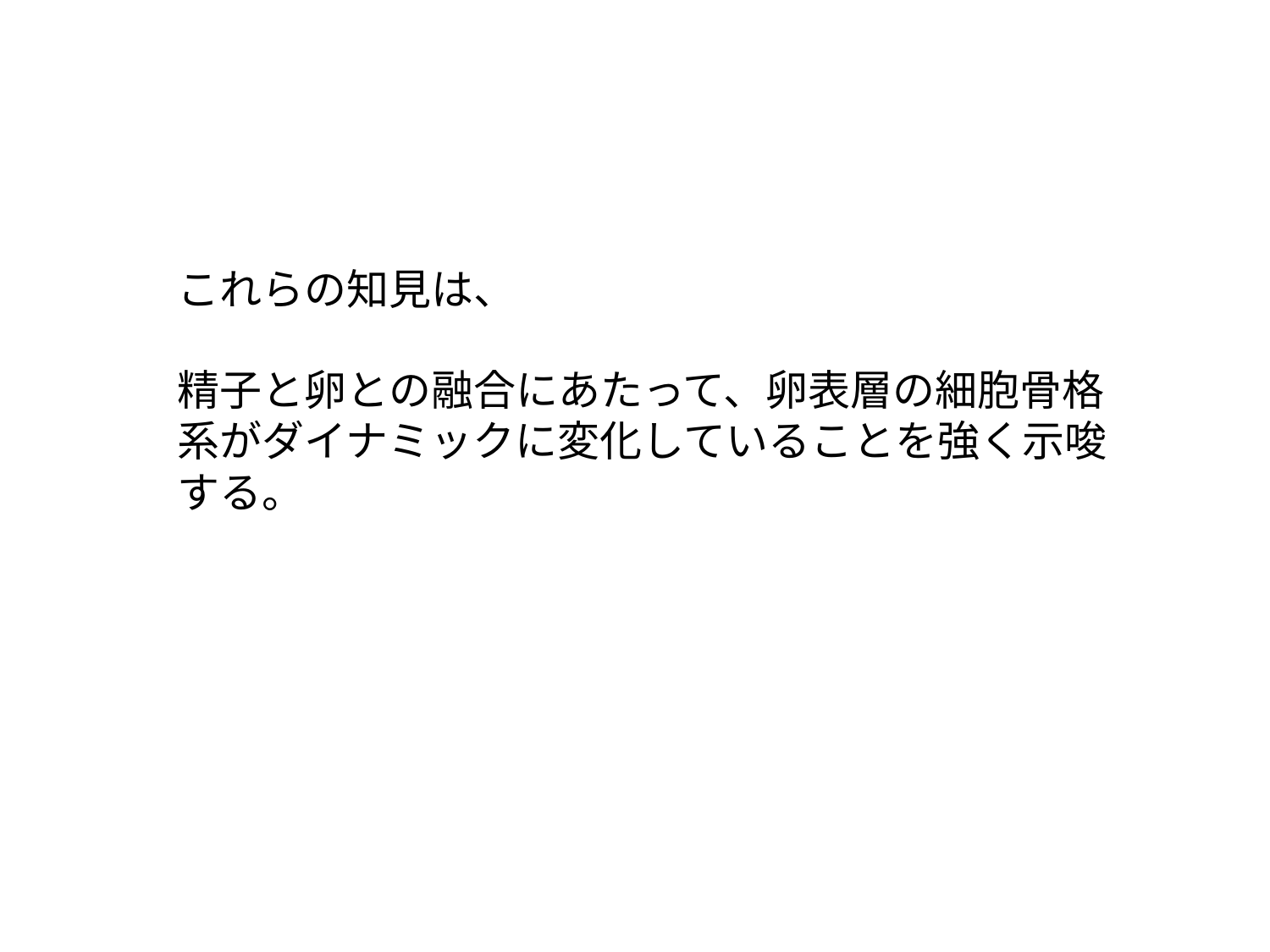

これらの知見は、

精子と卵との融合にあたって、卵表層の細胞骨格系がダイナミックに変化していることを強く示唆する。